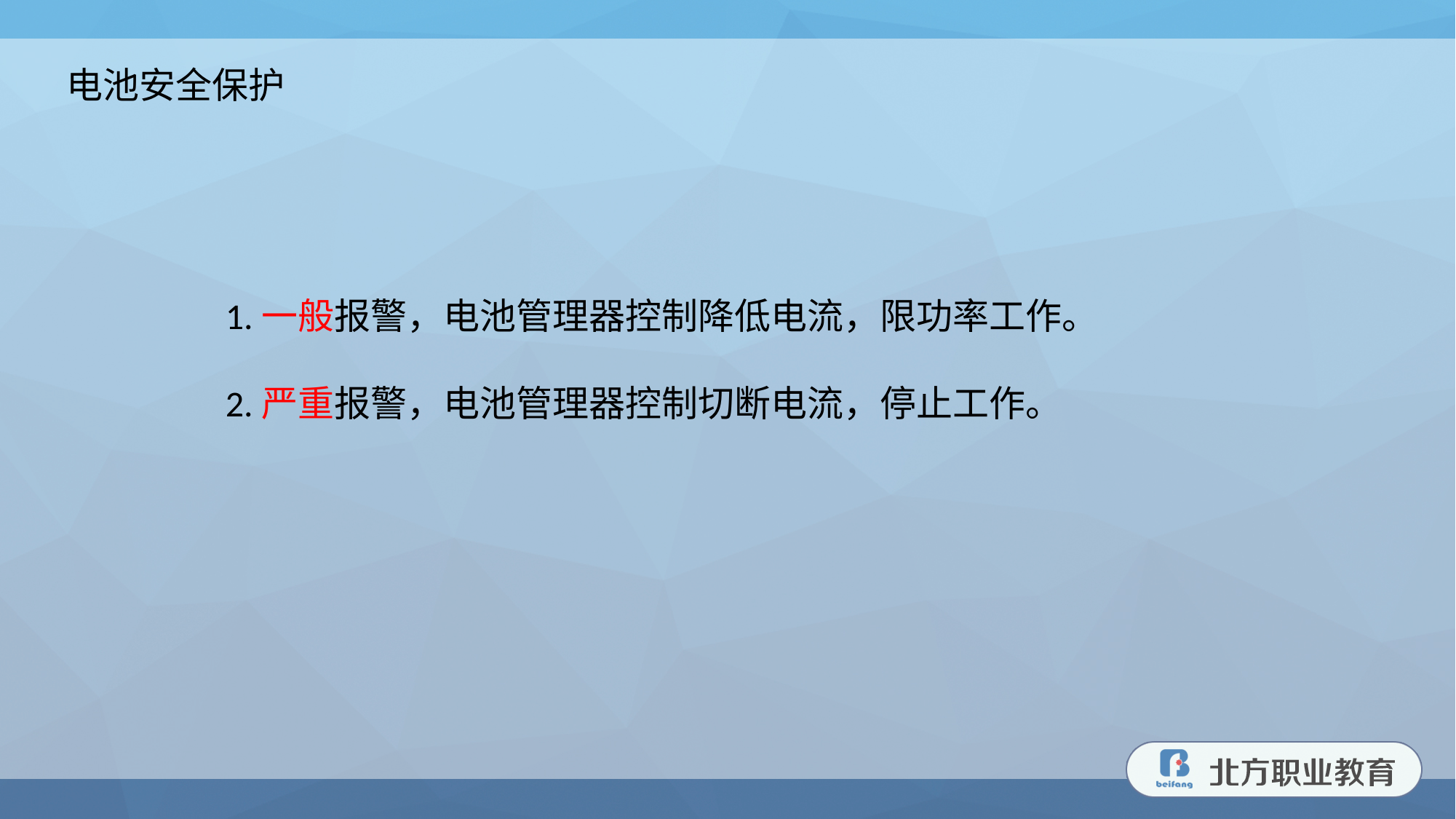

电池安全保护
1.一般报警，电池管理器控制降低电流，限功率工作。

2.严重报警，电池管理器控制切断电流，停止工作。